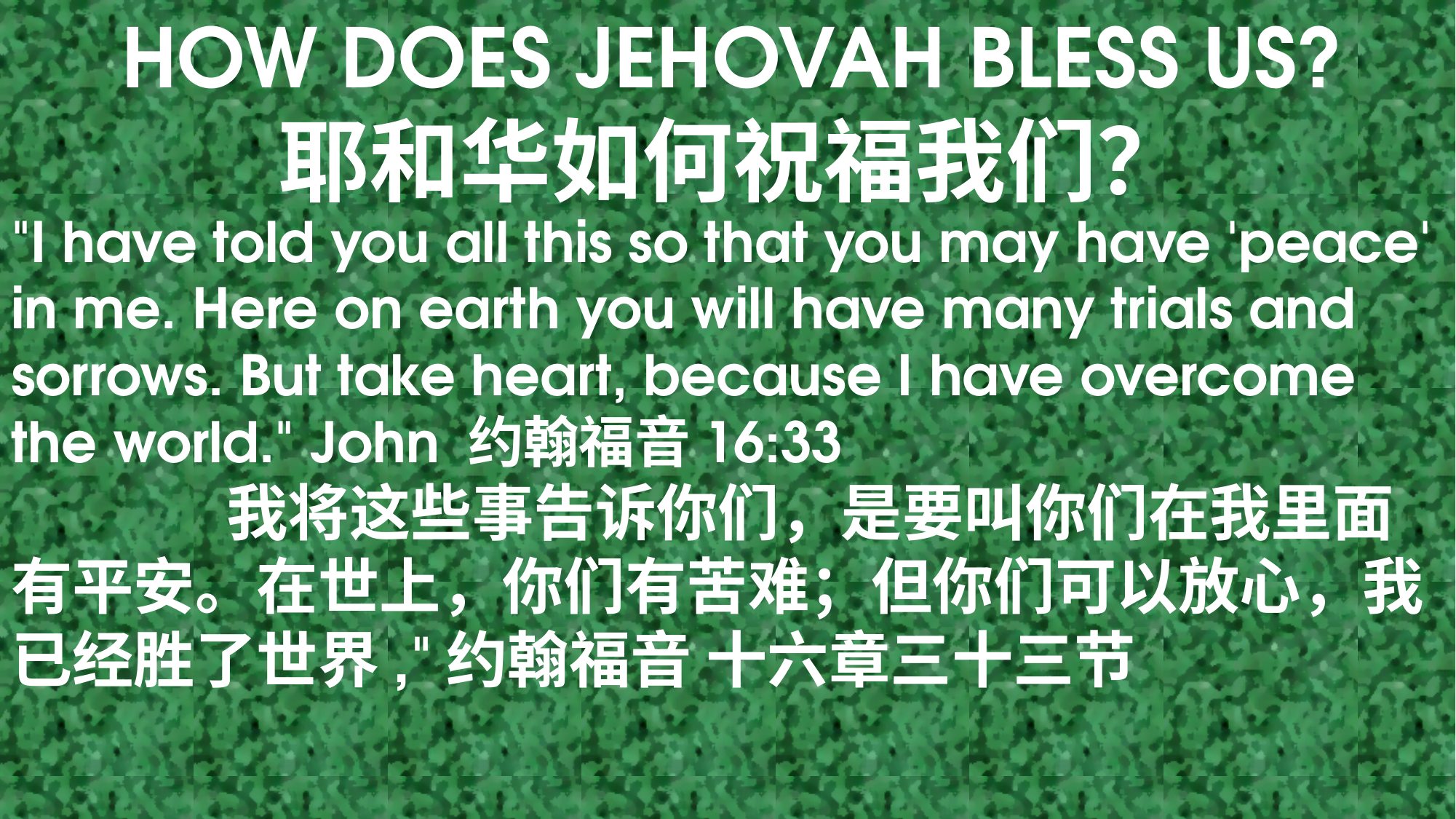

# HOW DOES JEHOVAH BLESS US? 耶和华如何祝福我们？
"I have told you all this so that you may have 'peace' in me. Here on earth you will have many trials and sorrows. But take heart, because I have overcome the world." John 约翰福音16:33                                                    我将这些事告诉你们，是要叫你们在我里面有平安。在世上，你们有苦难；但你们可以放心，我已经胜了世界,"约翰福音 十六章三十三节